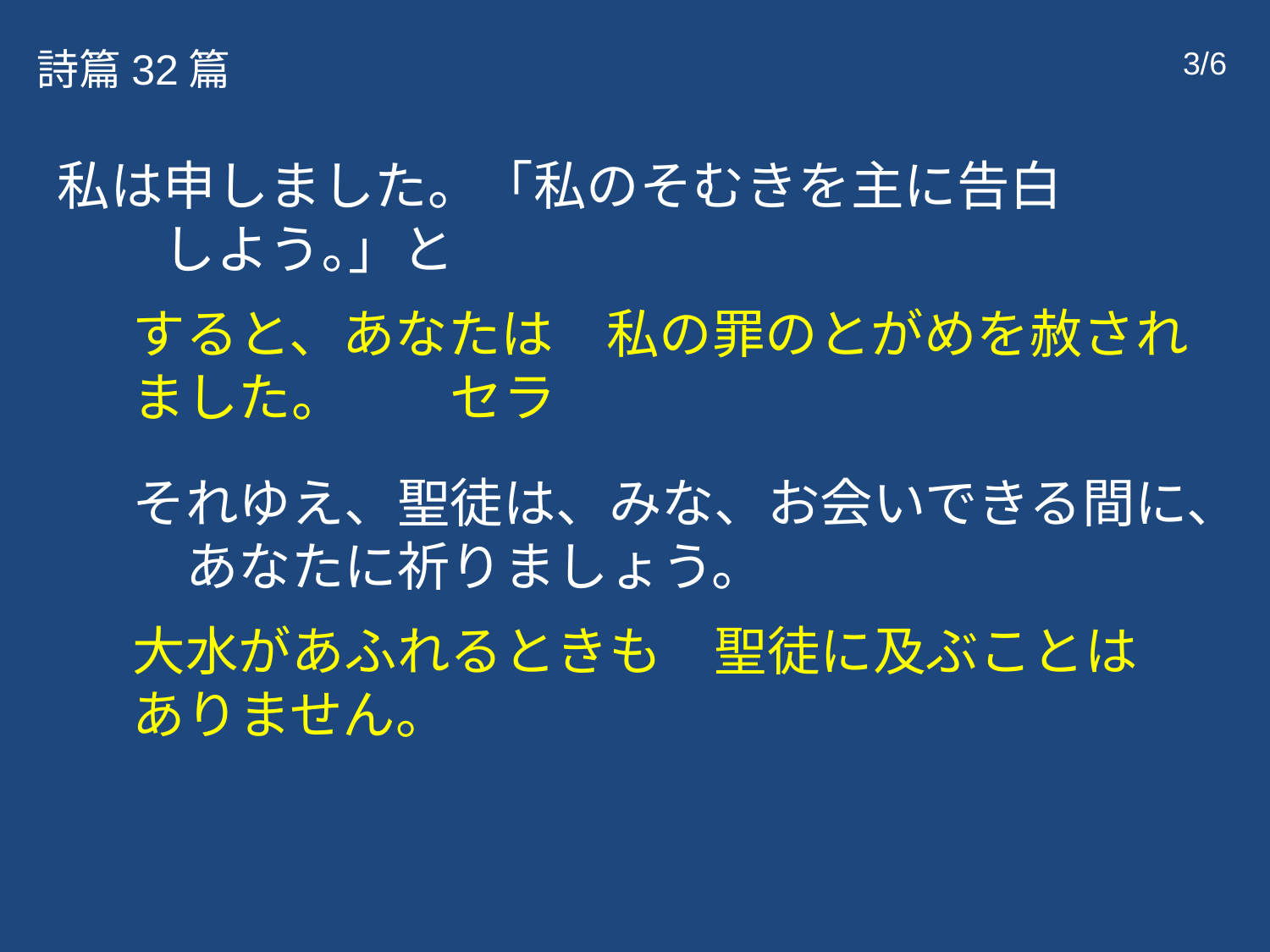

詩篇32篇
3/6
私は申しました。「私のそむきを主に告白　　　　　しよう｡」と
すると、あなたは　私の罪のとがめを赦されました。　　セラ
それゆえ、聖徒は、みな、お会いできる間に、　あなたに祈りましょう。
大水があふれるときも　聖徒に及ぶことは　ありません。